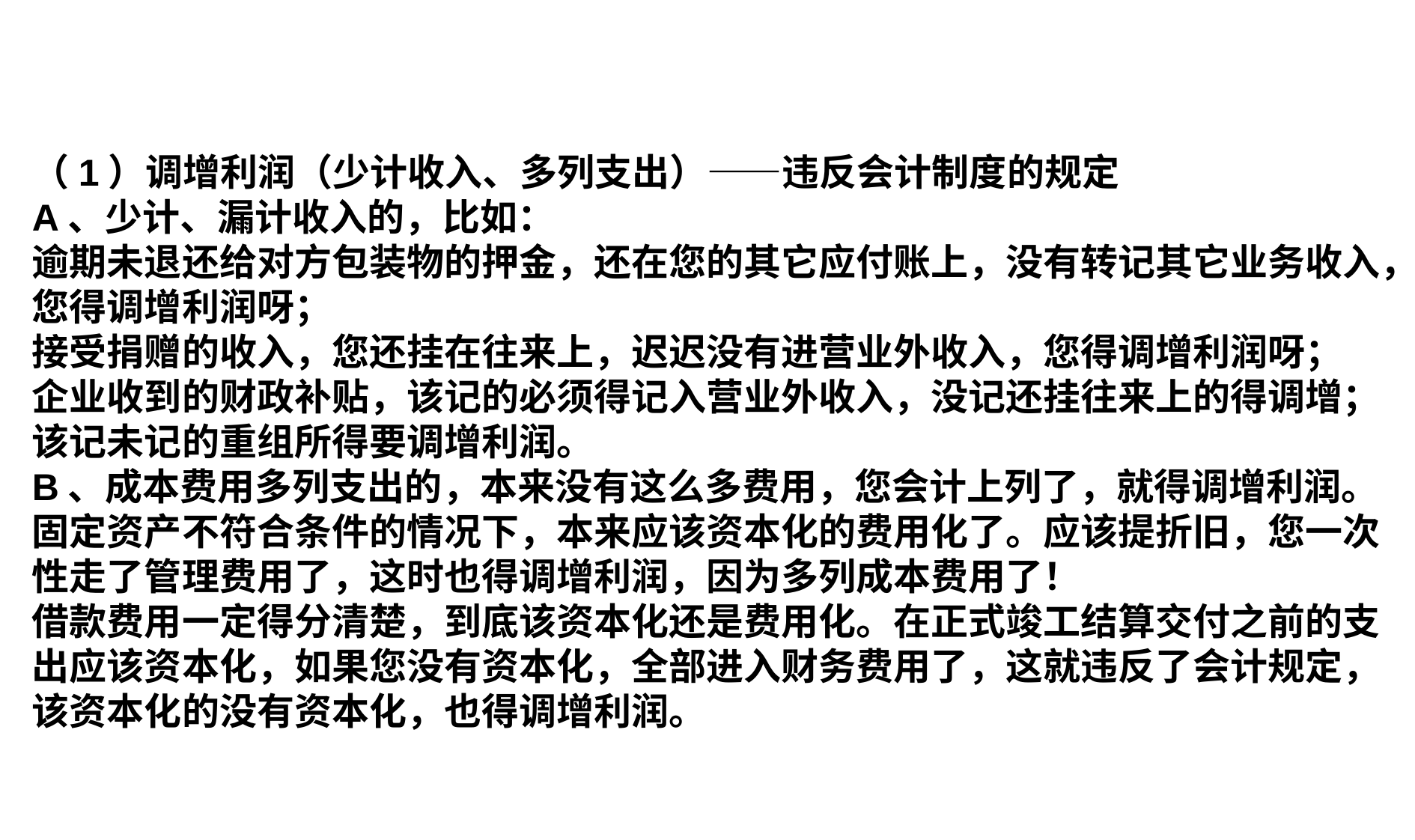

（1）调增利润（少计收入、多列支出）——违反会计制度的规定
A、少计、漏计收入的，比如：
逾期未退还给对方包装物的押金，还在您的其它应付账上，没有转记其它业务收入，您得调增利润呀；
接受捐赠的收入，您还挂在往来上，迟迟没有进营业外收入，您得调增利润呀；
企业收到的财政补贴，该记的必须得记入营业外收入，没记还挂往来上的得调增；
该记未记的重组所得要调增利润。
B、成本费用多列支出的，本来没有这么多费用，您会计上列了，就得调增利润。
固定资产不符合条件的情况下，本来应该资本化的费用化了。应该提折旧，您一次性走了管理费用了，这时也得调增利润，因为多列成本费用了！
借款费用一定得分清楚，到底该资本化还是费用化。在正式竣工结算交付之前的支出应该资本化，如果您没有资本化，全部进入财务费用了，这就违反了会计规定，该资本化的没有资本化，也得调增利润。